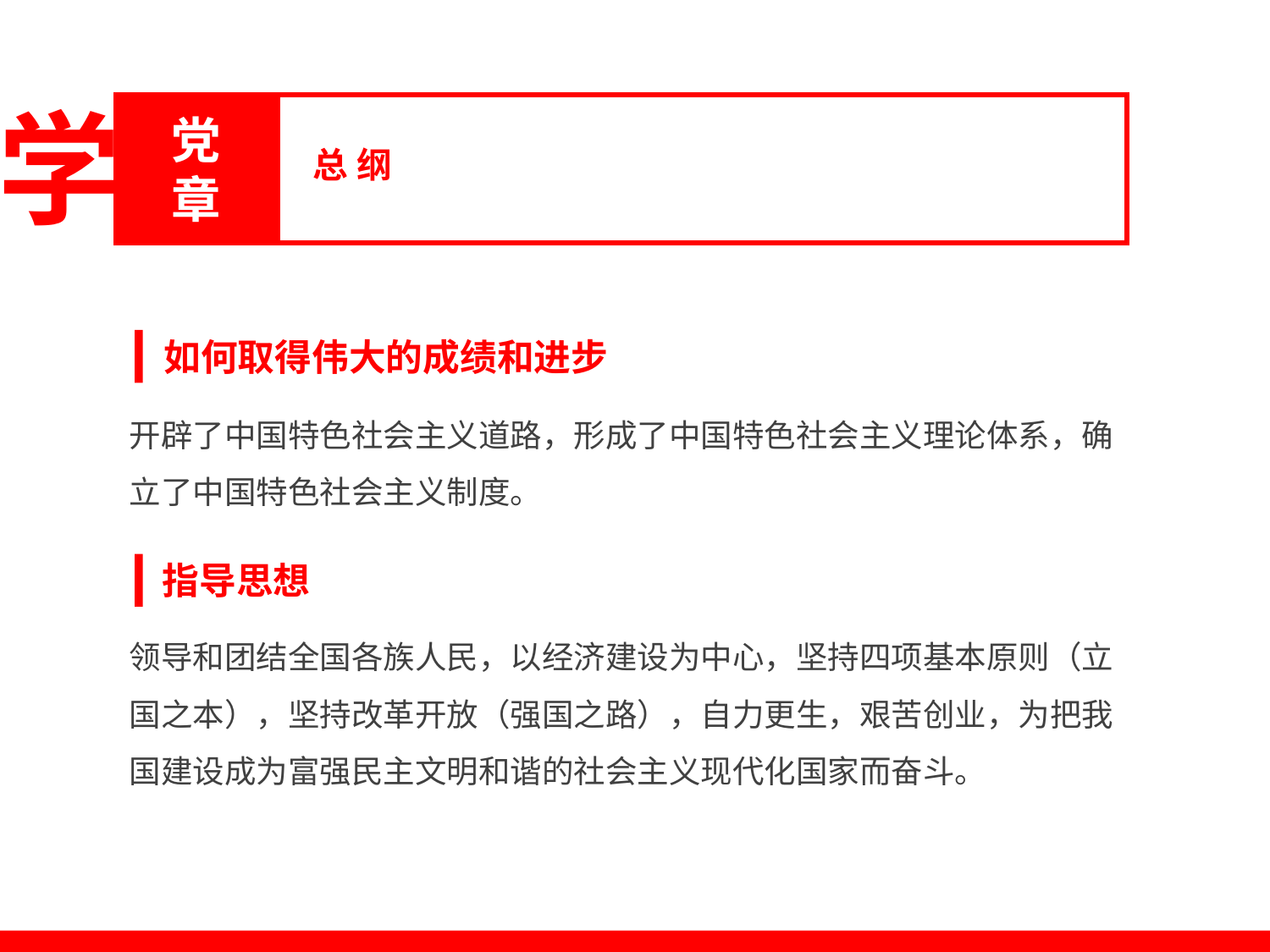

学

党章
总 纲
如何取得伟大的成绩和进步

开辟了中国特色社会主义道路，形成了中国特色社会主义理论体系，确立了中国特色社会主义制度。
指导思想

领导和团结全国各族人民，以经济建设为中心，坚持四项基本原则（立国之本），坚持改革开放（强国之路），自力更生，艰苦创业，为把我国建设成为富强民主文明和谐的社会主义现代化国家而奋斗。